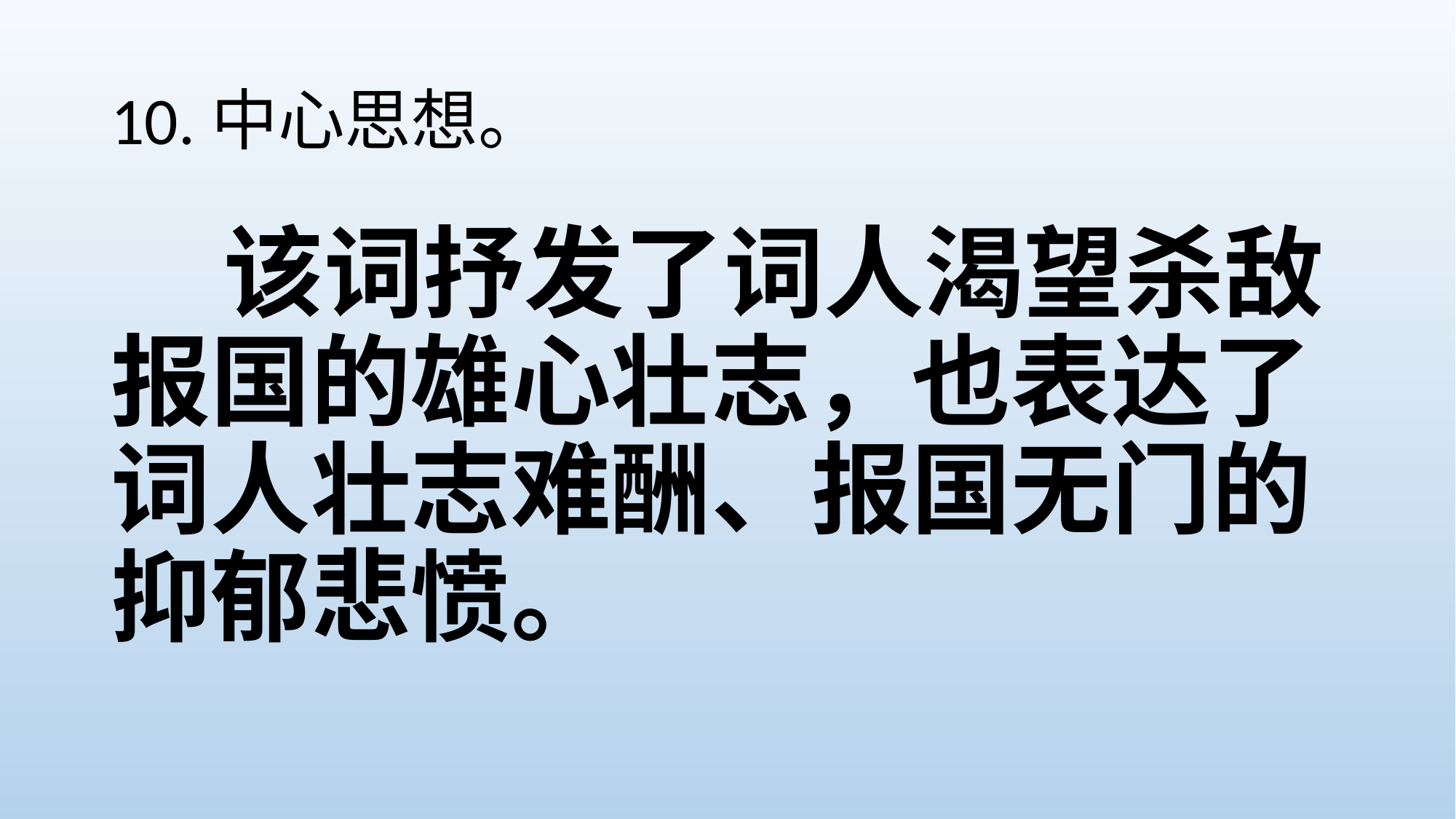

# 10.中心思想。
    该词抒发了词人渴望杀敌报国的雄心壮志，也表达了词人壮志难酬、报国无门的抑郁悲愤。